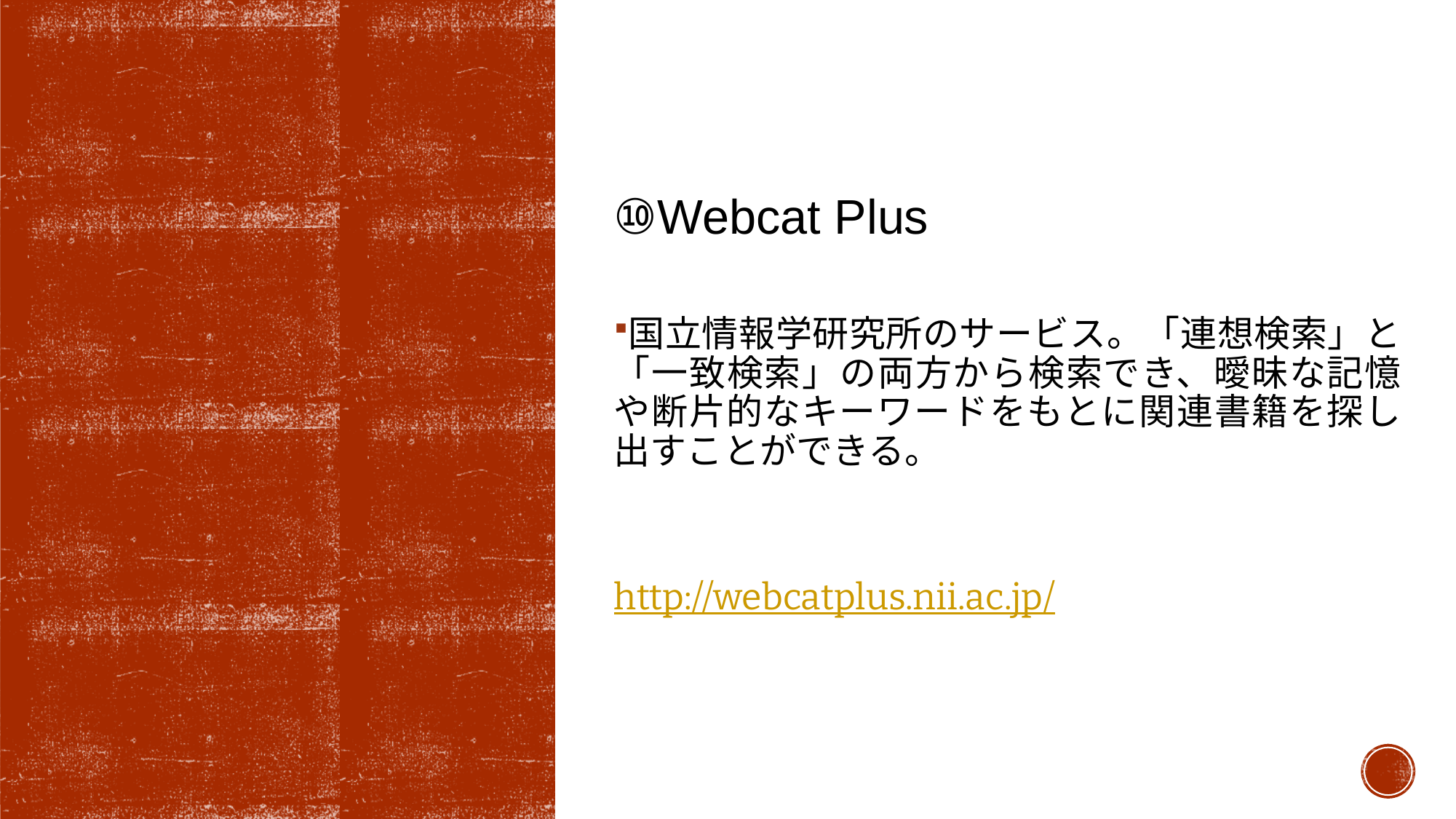

⑩Webcat Plus

国立情報学研究所のサービス。「連想検索」と「一致検索」の両方から検索でき、曖昧な記憶や断片的なキーワードをもとに関連書籍を探し出すことができる。

http://webcatplus.nii.ac.jp/

12